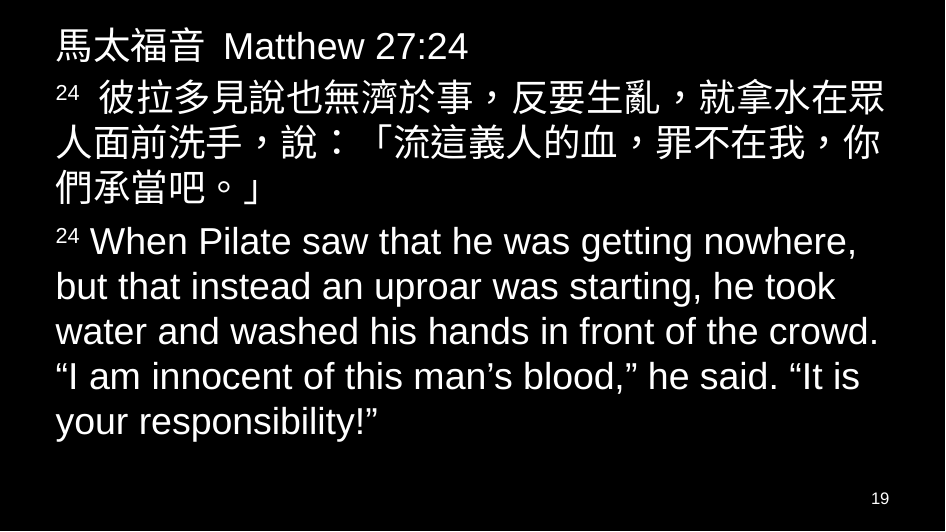

馬太福音 Matthew 27:24
24 彼拉多見說也無濟於事，反要生亂，就拿水在眾人面前洗手，說：「流這義人的血，罪不在我，你們承當吧。」
24 When Pilate saw that he was getting nowhere, but that instead an uproar was starting, he took water and washed his hands in front of the crowd. “I am innocent of this man’s blood,” he said. “It is your responsibility!”

19